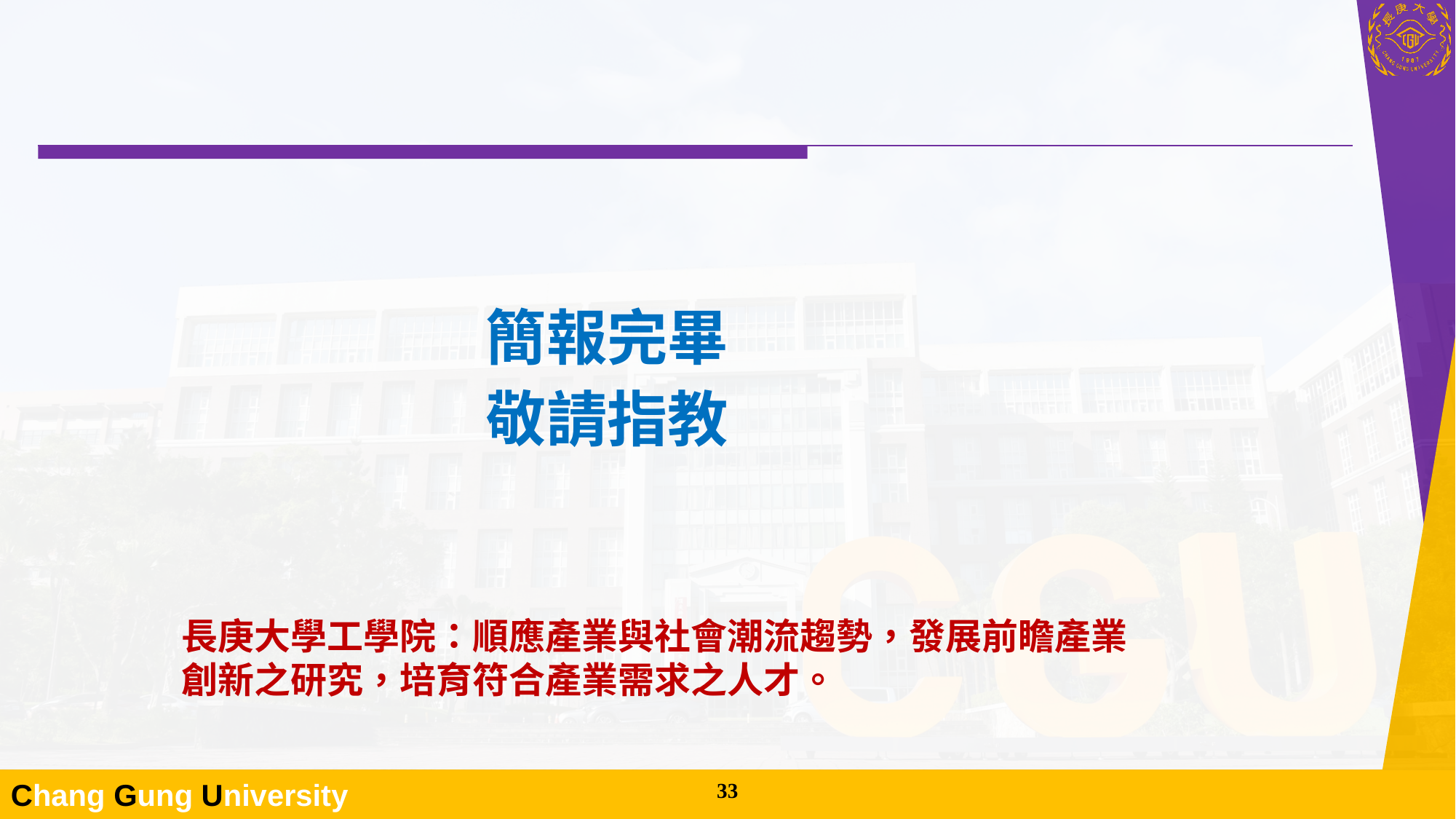

簡報完畢
敬請指教
長庚大學工學院：順應產業與社會潮流趨勢，發展前瞻產業創新之研究，培育符合產業需求之人才。
33